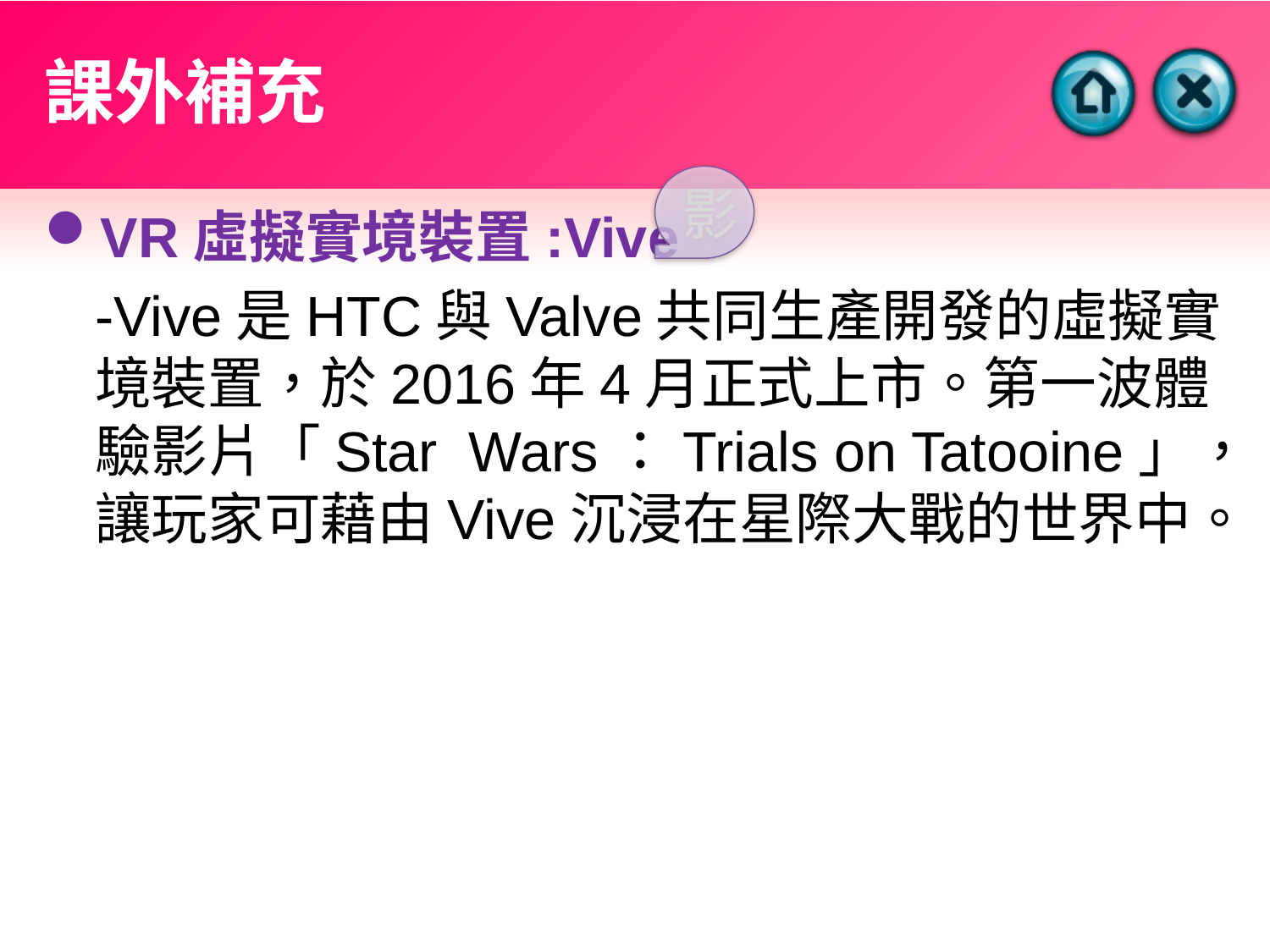

# 課外補充
影
VR虛擬實境裝置:Vive
-Vive是HTC與Valve共同生產開發的虛擬實境裝置，於2016年4月正式上市。第一波體驗影片「Star  Wars：Trials on Tatooine」，讓玩家可藉由Vive沉浸在星際大戰的世界中。